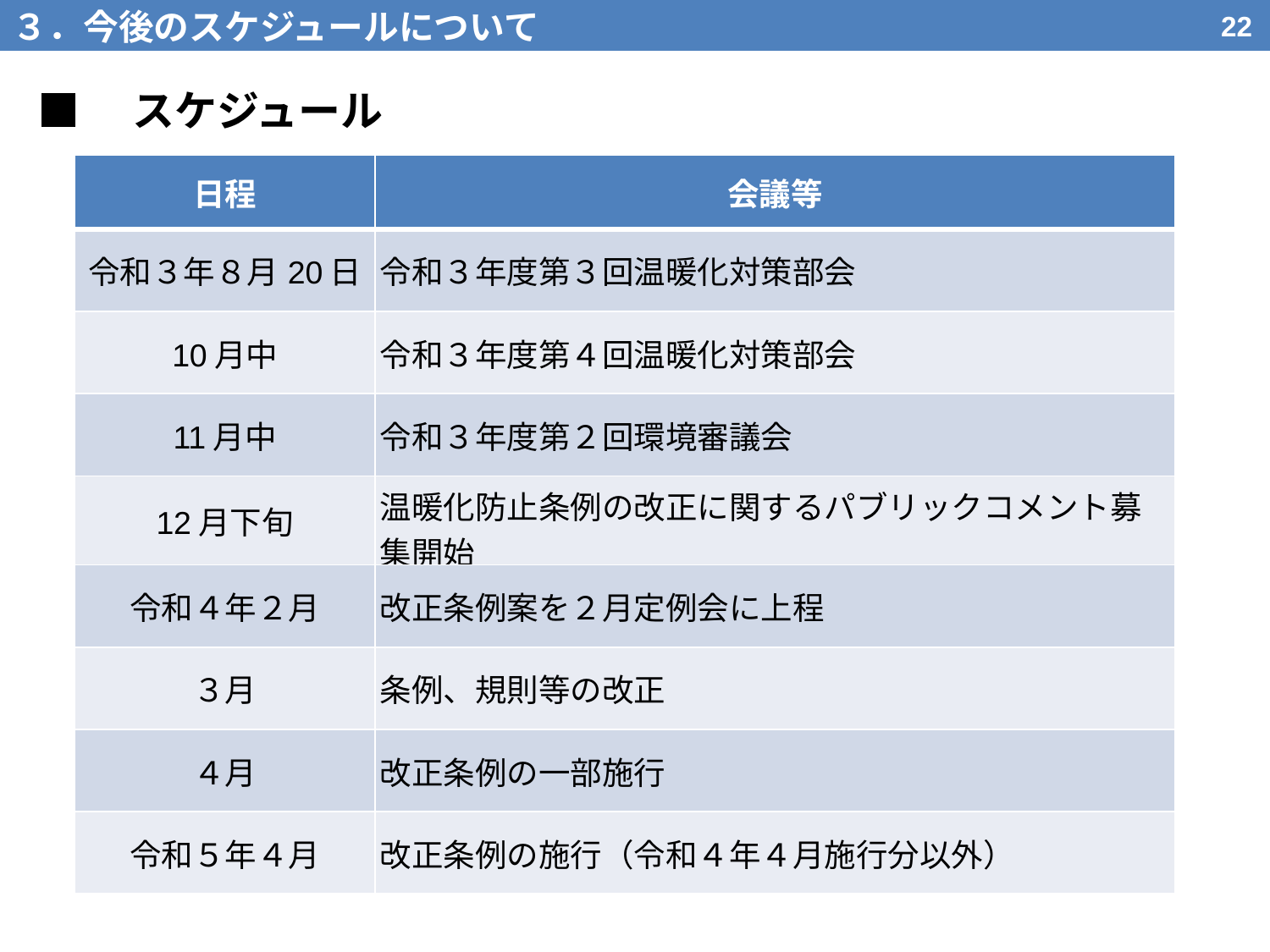

３．今後のスケジュールについて
22
■　スケジュール
| 日程 | 会議等 |
| --- | --- |
| 令和３年８月20日 | 令和３年度第３回温暖化対策部会 |
| 10月中 | 令和３年度第４回温暖化対策部会 |
| 11月中 | 令和３年度第２回環境審議会 |
| 12月下旬 | 温暖化防止条例の改正に関するパブリックコメント募集開始 |
| 令和４年２月 | 改正条例案を２月定例会に上程 |
| ３月 | 条例、規則等の改正 |
| ４月 | 改正条例の一部施行 |
| 令和５年４月 | 改正条例の施行（令和４年４月施行分以外） |